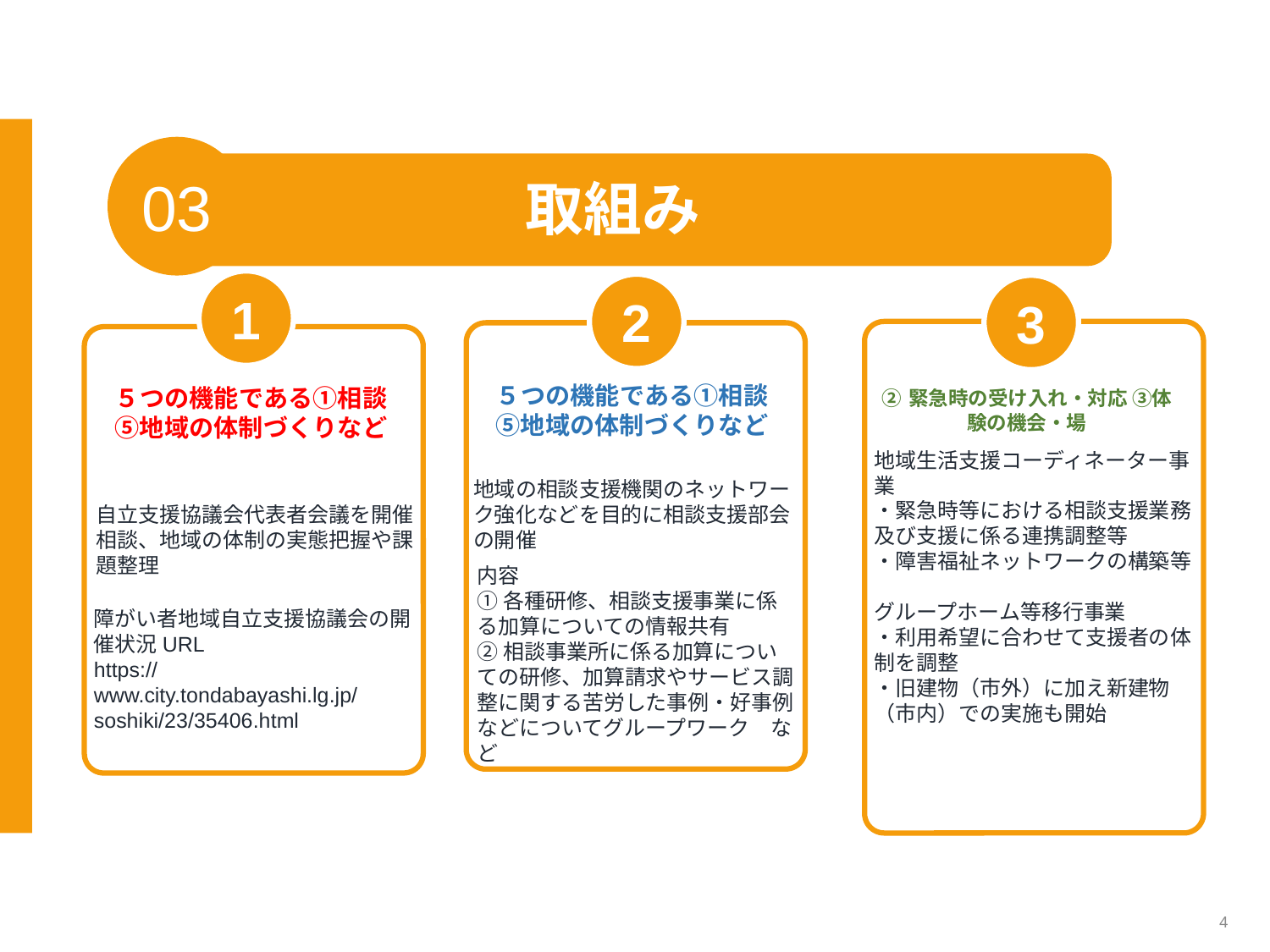

03

取組み
1
2
3

５つの機能である①相談 ⑤地域の体制づくりなど
５つの機能である①相談 ⑤地域の体制づくりなど
② 緊急時の受け入れ・対応 ③体験の機会・場

地域生活支援コーディネーター事業
・緊急時等における相談支援業務及び支援に係る連携調整等
・障害福祉ネットワークの構築等

グループホーム等移行事業
・利用希望に合わせて支援者の体制を調整
・旧建物（市外）に加え新建物（市内）での実施も開始

地域の相談支援機関のネットワーク強化などを目的に相談支援部会の開催

内容
➀各種研修、相談支援事業に係る加算についての情報共有
②相談事業所に係る加算についての研修、加算請求やサービス調整に関する苦労した事例・好事例などについてグループワーク　など

自立支援協議会代表者会議を開催
相談、地域の体制の実態把握や課題整理

障がい者地域自立支援協議会の開催状況URL
https://www.city.tondabayashi.lg.jp/soshiki/23/35406.html
4